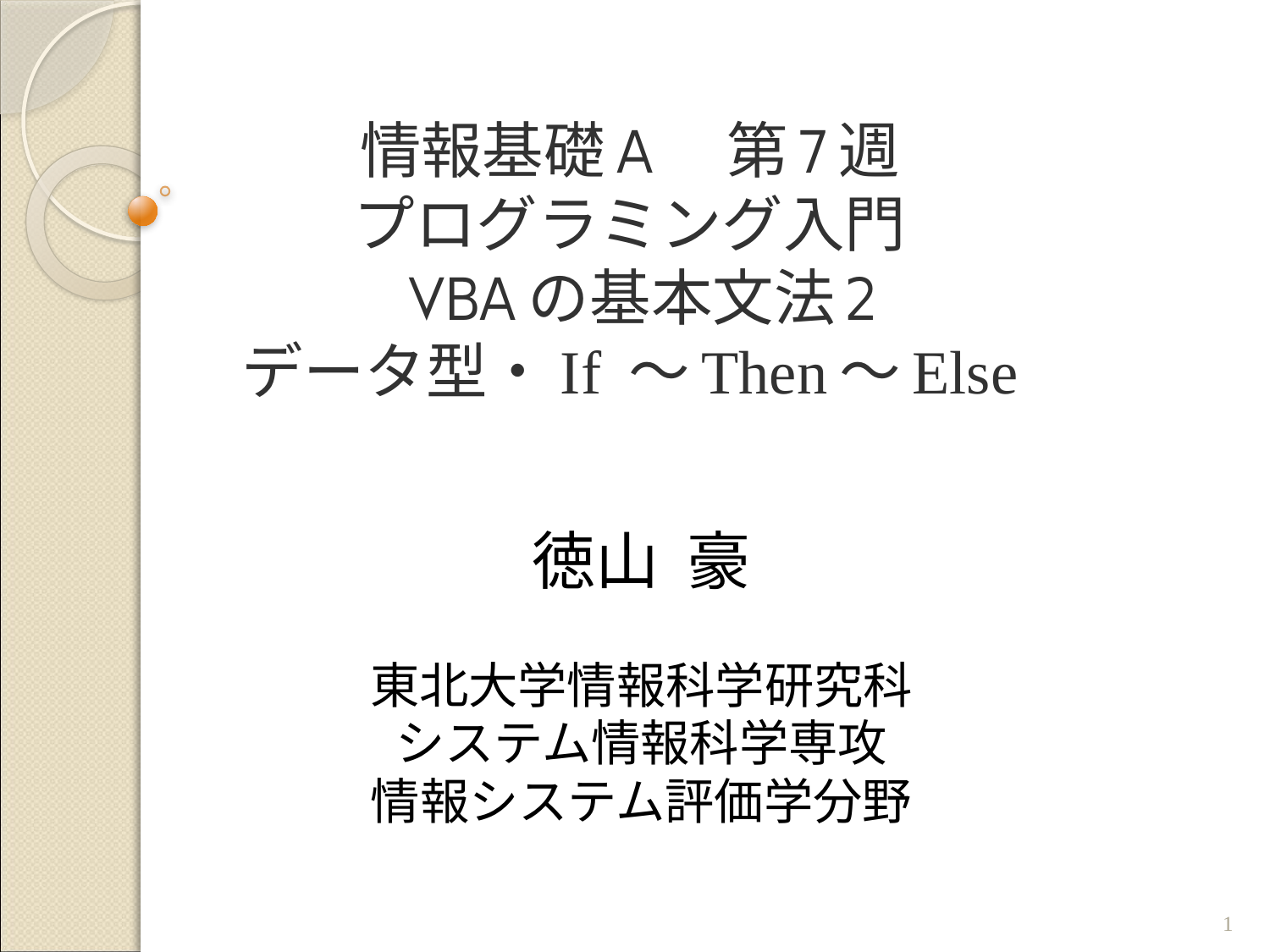

# 情報基礎A　第7週 プログラミング入門 VBAの基本文法2 データ型・If ～Then～Else
徳山  豪

東北大学情報科学研究科
システム情報科学専攻
情報システム評価学分野
1